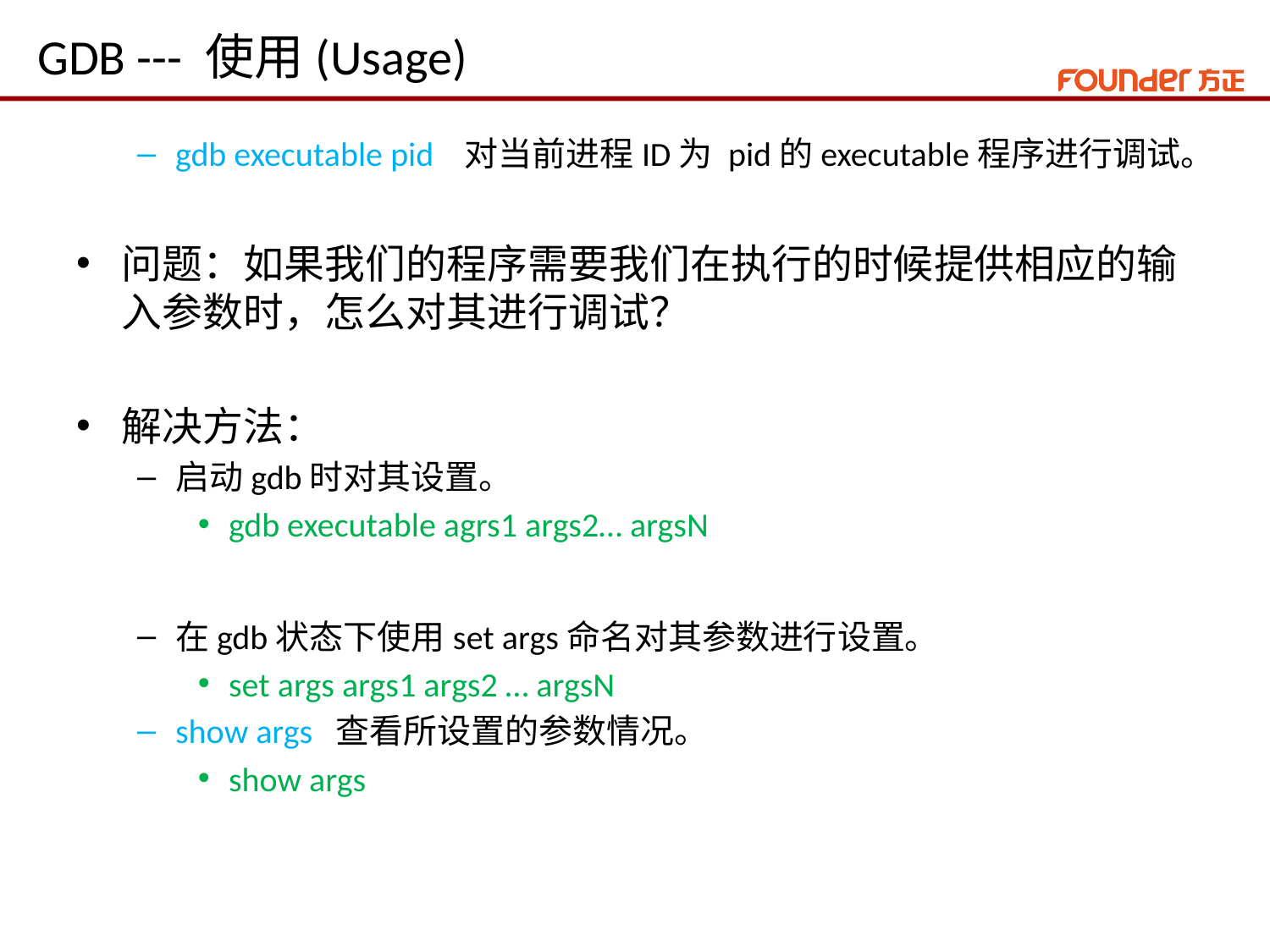

# GDB --- 使用(Usage)
gdb executable pid   对当前进程ID为 pid的executable程序进行调试。

问题：如果我们的程序需要我们在执行的时候提供相应的输入参数时，怎么对其进行调试？

解决方法：
启动gdb时对其设置。
gdb executable agrs1 args2… argsN

在gdb状态下使用set args命名对其参数进行设置。
set args args1 args2 … argsN
show args  查看所设置的参数情况。
show args